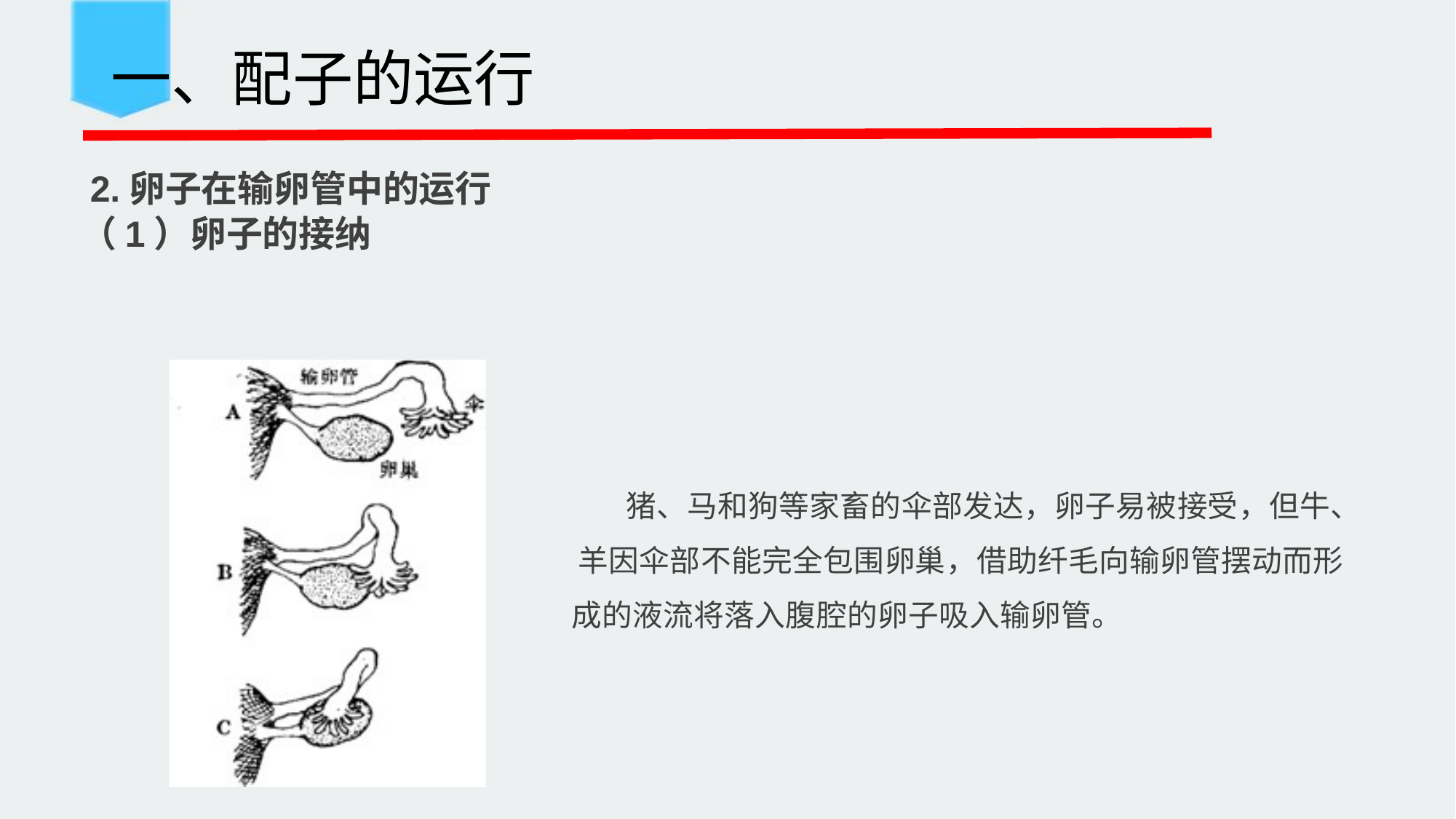

一、配子的运行
 2.卵子在输卵管中的运行
（1）卵子的接纳

猪、马和狗等家畜的伞部发达，卵子易被接受，但牛、 羊因伞部不能完全包围卵巢，借助纤毛向输卵管摆动而形 成的液流将落入腹腔的卵子吸入输卵管。